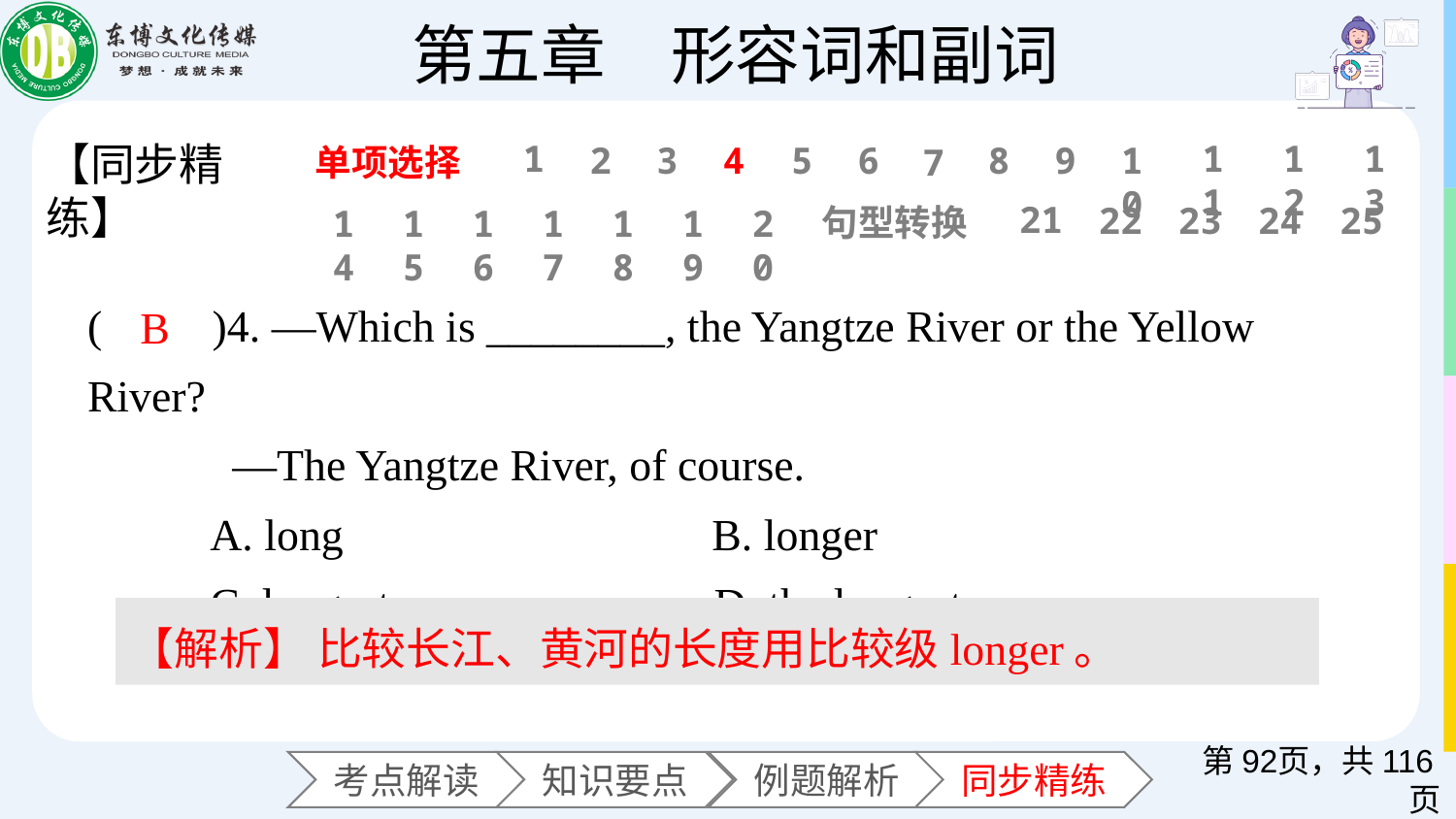

11
12
13
1
【同步精练】
6
2
3
4
5
8
9
10
7
单项选择
21
22
23
24
25
句型转换
14
15
16
17
18
19
20
(　　)4. —Which is ________, the Yangtze River or the Yellow River?
             —The Yangtze River, of course.
           A. long                                 B. longer
           C. longest                             D. the longest
B
【解析】 比较长江、黄河的长度用比较级longer。
第92页，共116页